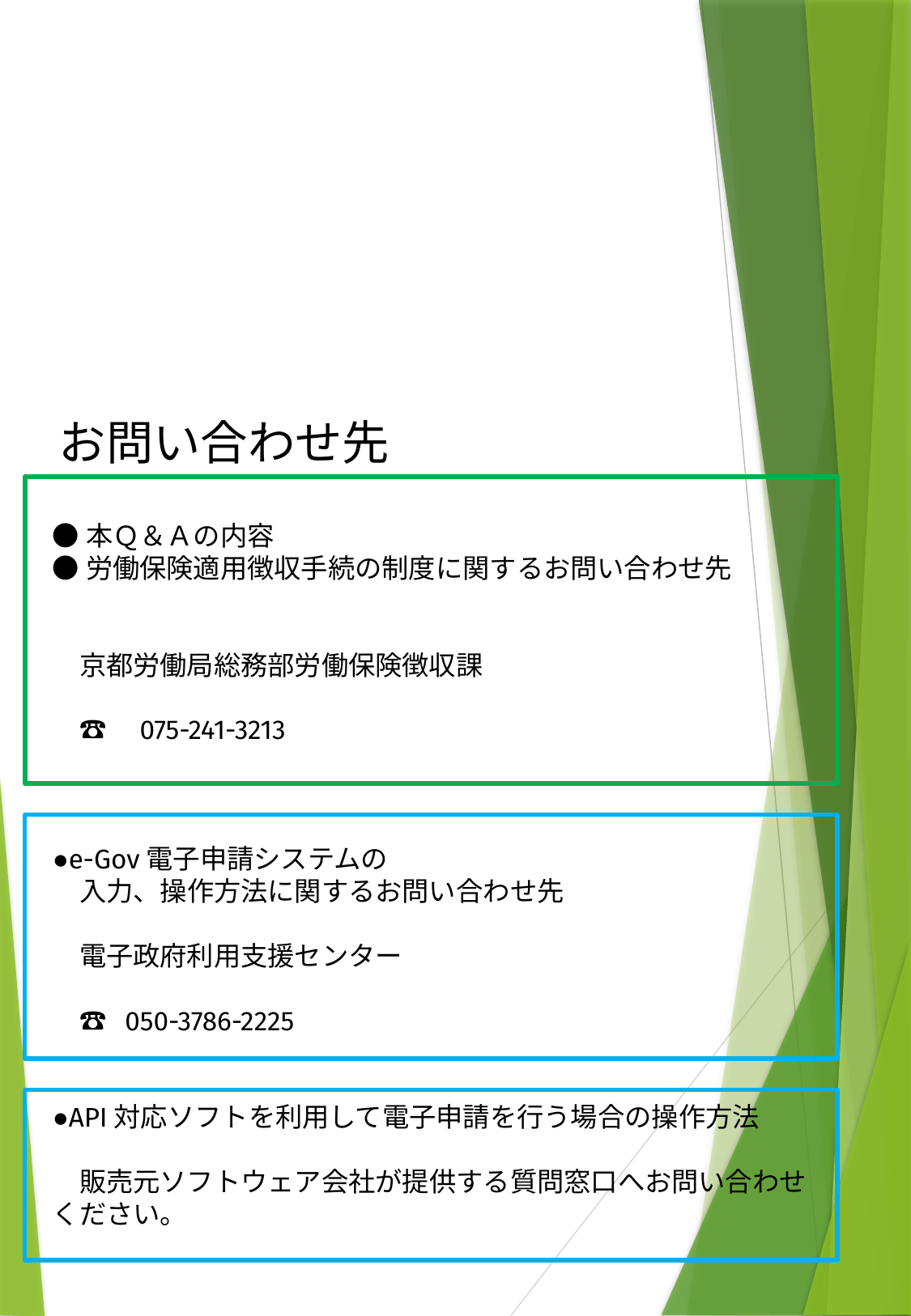

お問い合わせ先

●本Ｑ＆Ａの内容
●労働保険適用徴収手続の制度に関するお問い合わせ先

　京都労働局総務部労働保険徴収課

　☎　075-241-3213

●e-Gov電子申請システムの
　入力、操作方法に関するお問い合わせ先

　電子政府利用支援センター

　☎  050-3786-2225

●API対応ソフトを利用して電子申請を行う場合の操作方法

　販売元ソフトウェア会社が提供する質問窓口へお問い合わせください。